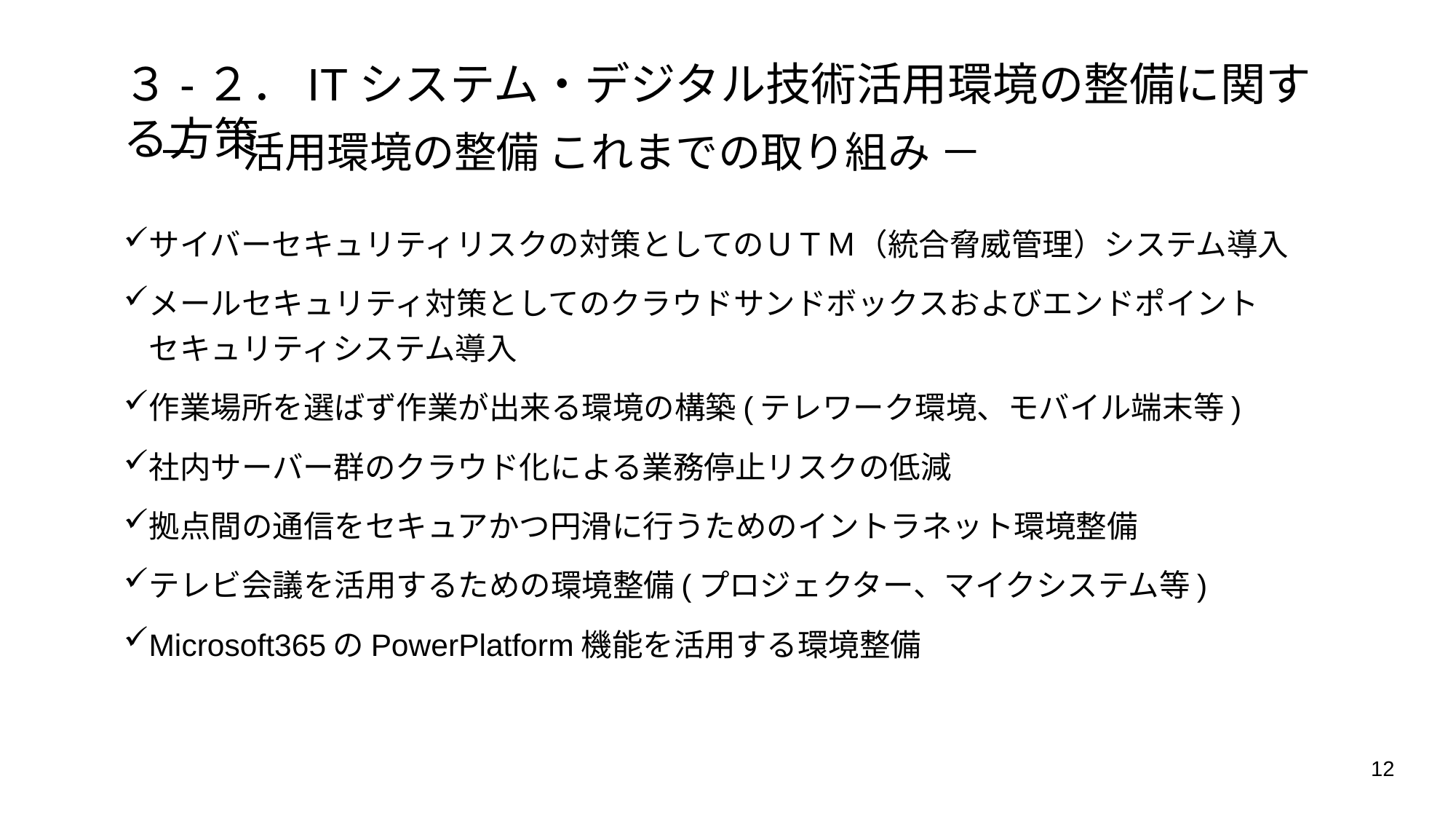

３-２．ITシステム・デジタル技術活用環境の整備に関する方策
－　活用環境の整備 これまでの取り組み －
サイバーセキュリティリスクの対策としてのＵＴＭ（統合脅威管理）システム導入
メールセキュリティ対策としてのクラウドサンドボックスおよびエンドポイント
セキュリティシステム導入
作業場所を選ばず作業が出来る環境の構築(テレワーク環境、モバイル端末等)
社内サーバー群のクラウド化による業務停止リスクの低減
拠点間の通信をセキュアかつ円滑に行うためのイントラネット環境整備
テレビ会議を活用するための環境整備(プロジェクター、マイクシステム等)
Microsoft365のPowerPlatform機能を活用する環境整備
12